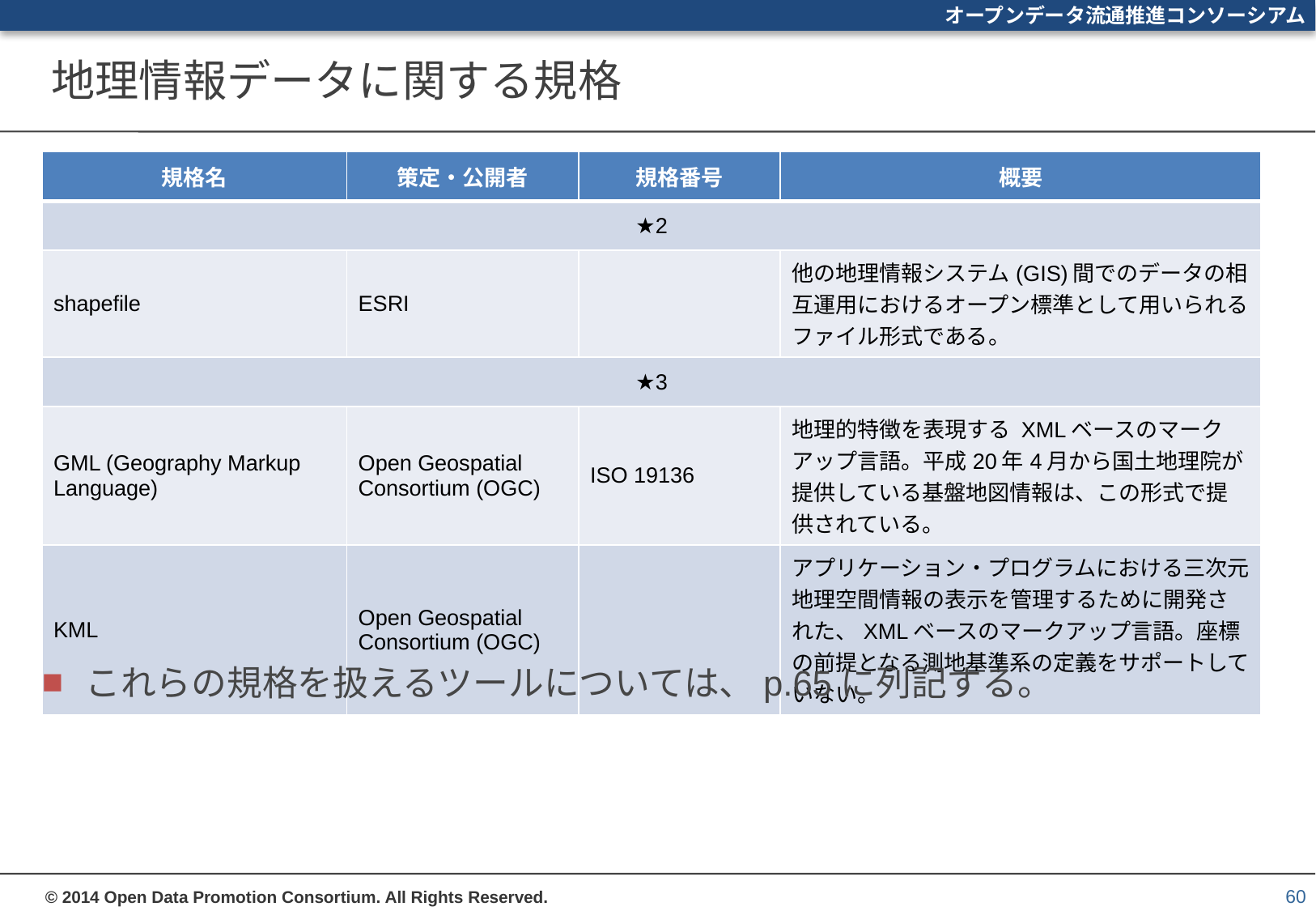

# 地理情報データに関する規格
| 規格名 | 策定・公開者 | 規格番号 | 概要 |
| --- | --- | --- | --- |
| ★2 |  |  |  |
| shapefile | ESRI |  | 他の地理情報システム(GIS)間でのデータの相互運用におけるオープン標準として用いられるファイル形式である。 |
| ★3 |  |  |  |
| GML (Geography Markup Language) | Open Geospatial Consortium (OGC) | ISO 19136 | 地理的特徴を表現する XMLベースのマークアップ言語。平成20年4月から国土地理院が提供している基盤地図情報は、この形式で提供されている。 |
| KML | Open Geospatial Consortium (OGC) |  | アプリケーション・プログラムにおける三次元地理空間情報の表示を管理するために開発された、XMLベースのマークアップ言語。座標の前提となる測地基準系の定義をサポートしていない。 |
これらの規格を扱えるツールについては、p.65に列記する。
60